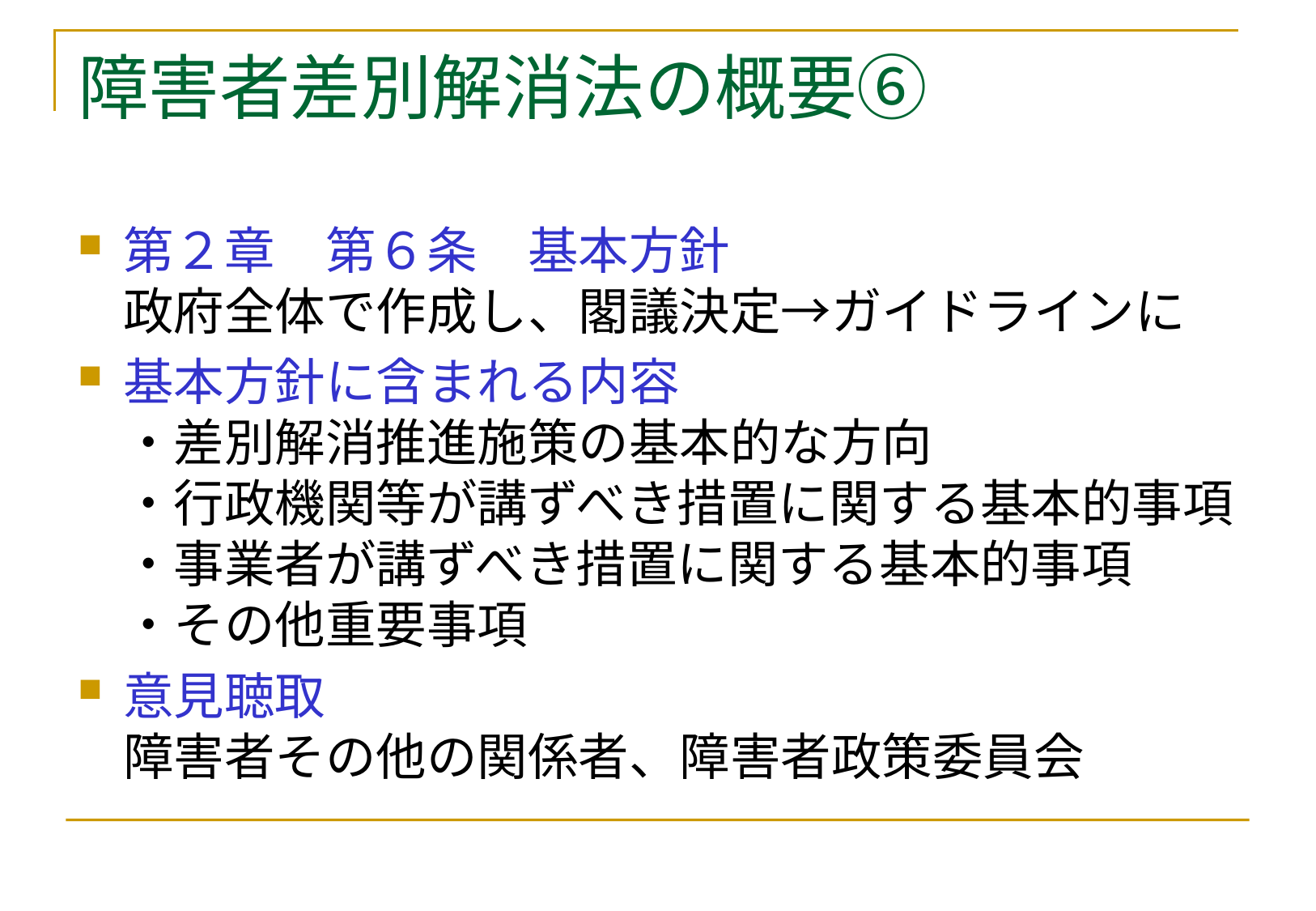

# 障害者差別解消法の概要⑥
第２章　第６条　基本方針
政府全体で作成し、閣議決定→ガイドラインに
基本方針に含まれる内容
・差別解消推進施策の基本的な方向
・行政機関等が講ずべき措置に関する基本的事項
・事業者が講ずべき措置に関する基本的事項
・その他重要事項
意見聴取
障害者その他の関係者、障害者政策委員会